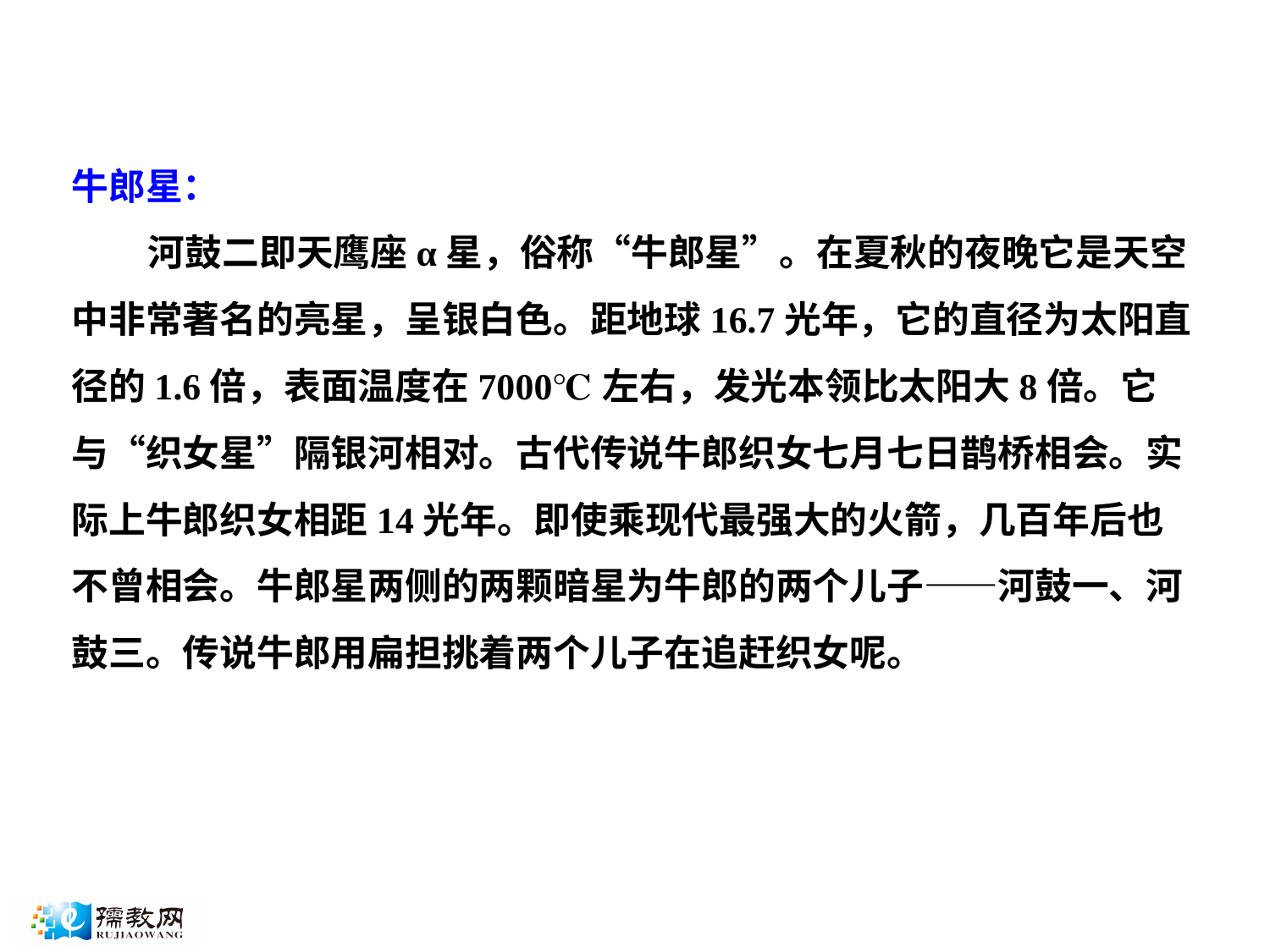

牛郎星：
        河鼓二即天鹰座α星，俗称“牛郎星”。在夏秋的夜晚它是天空中非常著名的亮星，呈银白色。距地球16.7光年，它的直径为太阳直径的1.6倍，表面温度在7000℃左右，发光本领比太阳大8倍。它与“织女星”隔银河相对。古代传说牛郎织女七月七日鹊桥相会。实际上牛郎织女相距14光年。即使乘现代最强大的火箭，几百年后也不曾相会。牛郎星两侧的两颗暗星为牛郎的两个儿子——河鼓一、河鼓三。传说牛郎用扁担挑着两个儿子在追赶织女呢。